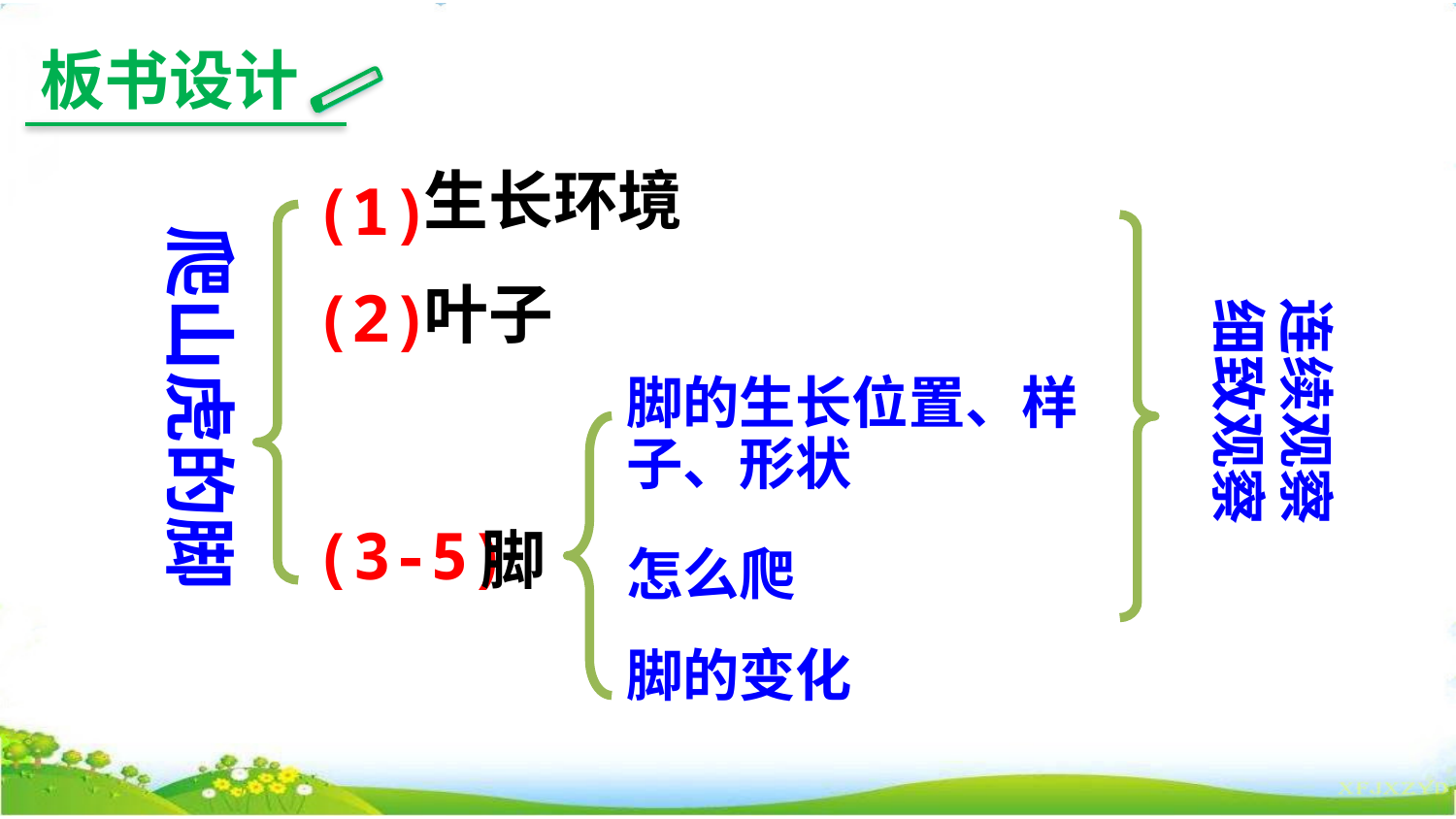

板书设计

爬山虎的脚
(1)
(2)
生长环境

叶子
连续观察
细致观察
脚的生长位置、样子、形状

(3-5)
脚
怎么爬
脚的变化